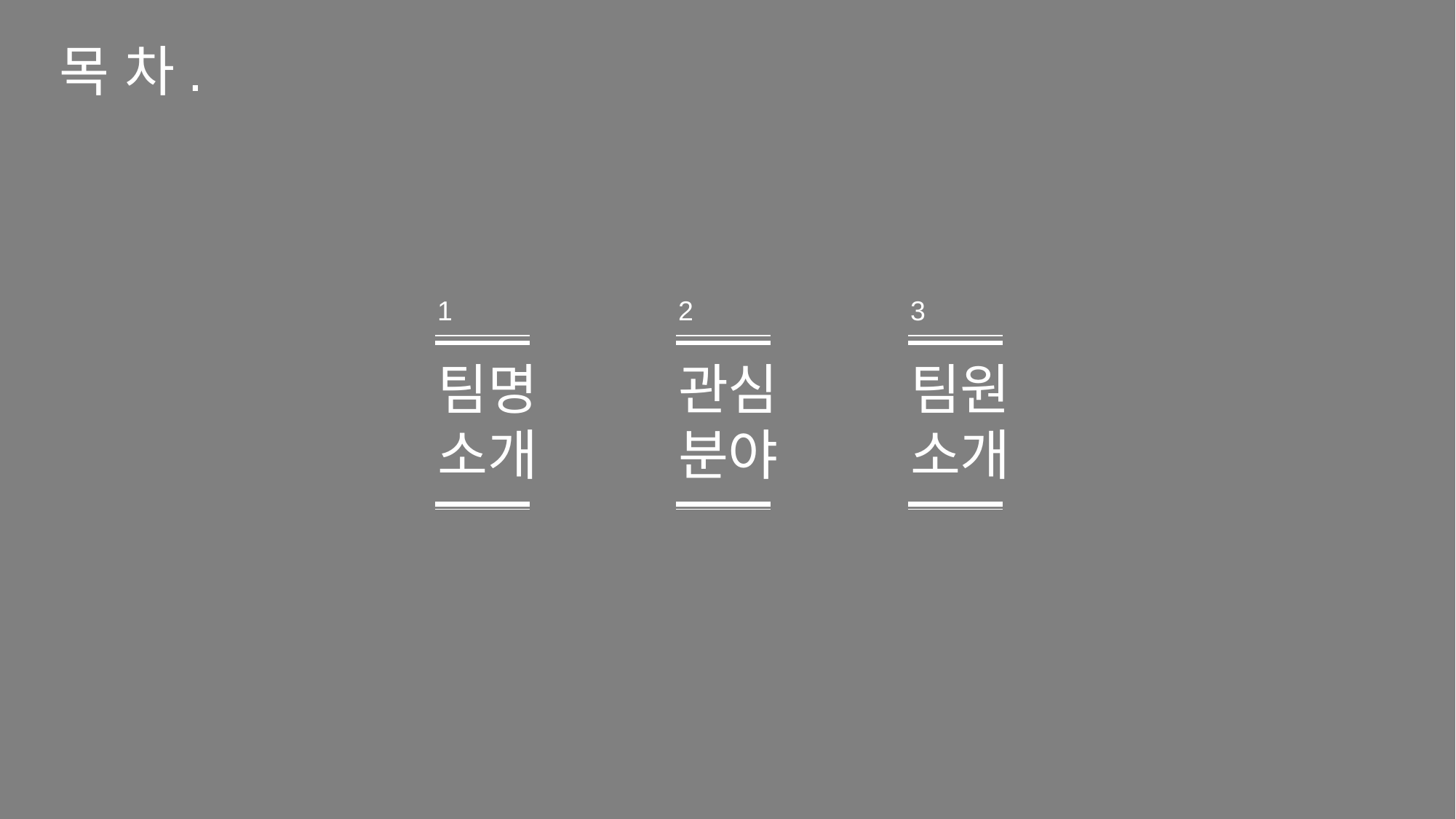

목 차.
1
2
3
팀명
소개
관심
분야
팀원
소개